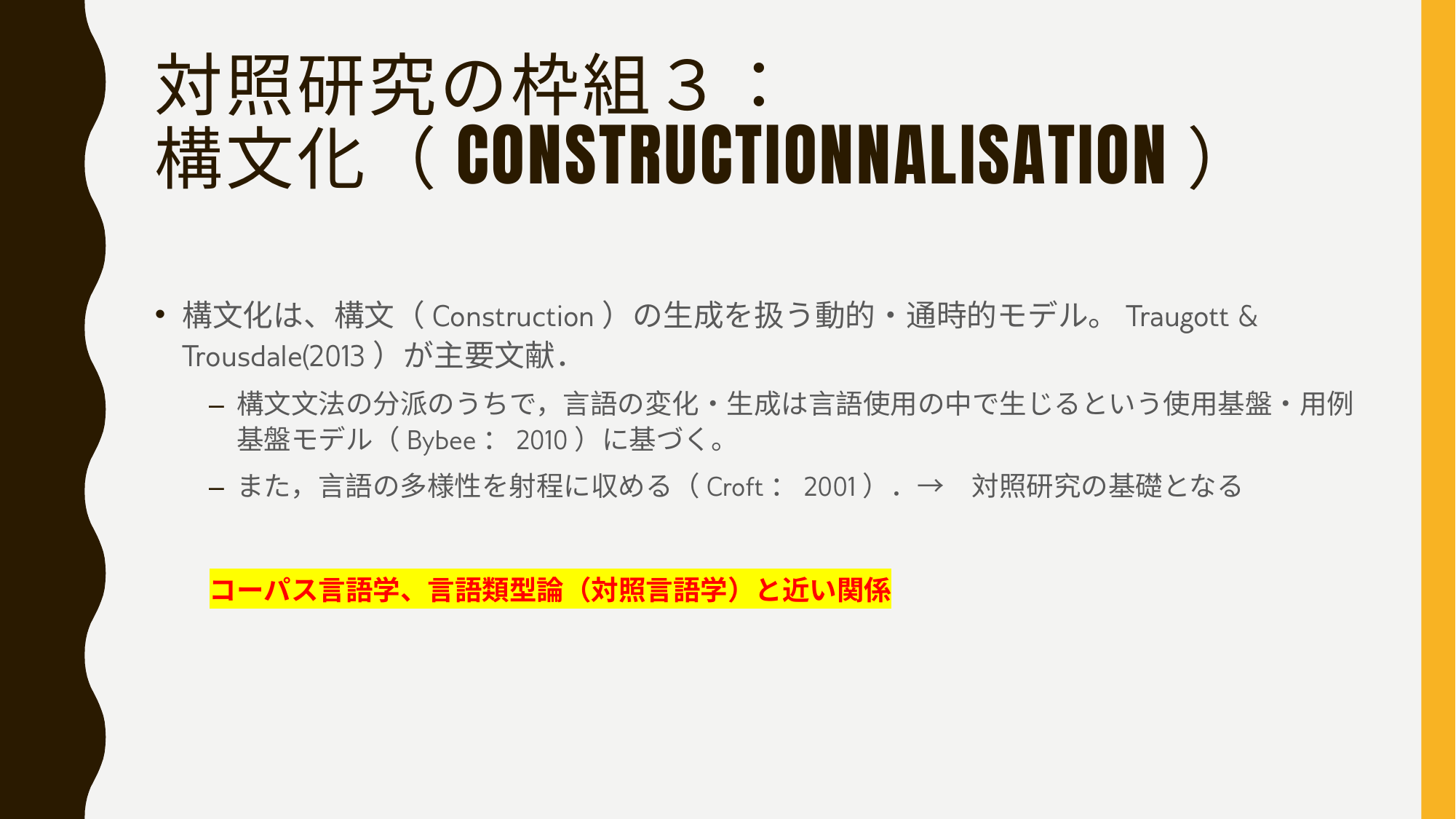

# 対照研究の枠組３： 構文化（constructionnalisation）
構文化は、構文（Construction）の生成を扱う動的・通時的モデル。Traugott & Trousdale(2013）が主要文献．
構文文法の分派のうちで，言語の変化・生成は言語使用の中で生じるという使用基盤・用例基盤モデル（Bybee：2010）に基づく。
また，言語の多様性を射程に収める（Croft：2001）．→　対照研究の基礎となる

コーパス言語学、言語類型論（対照言語学）と近い関係